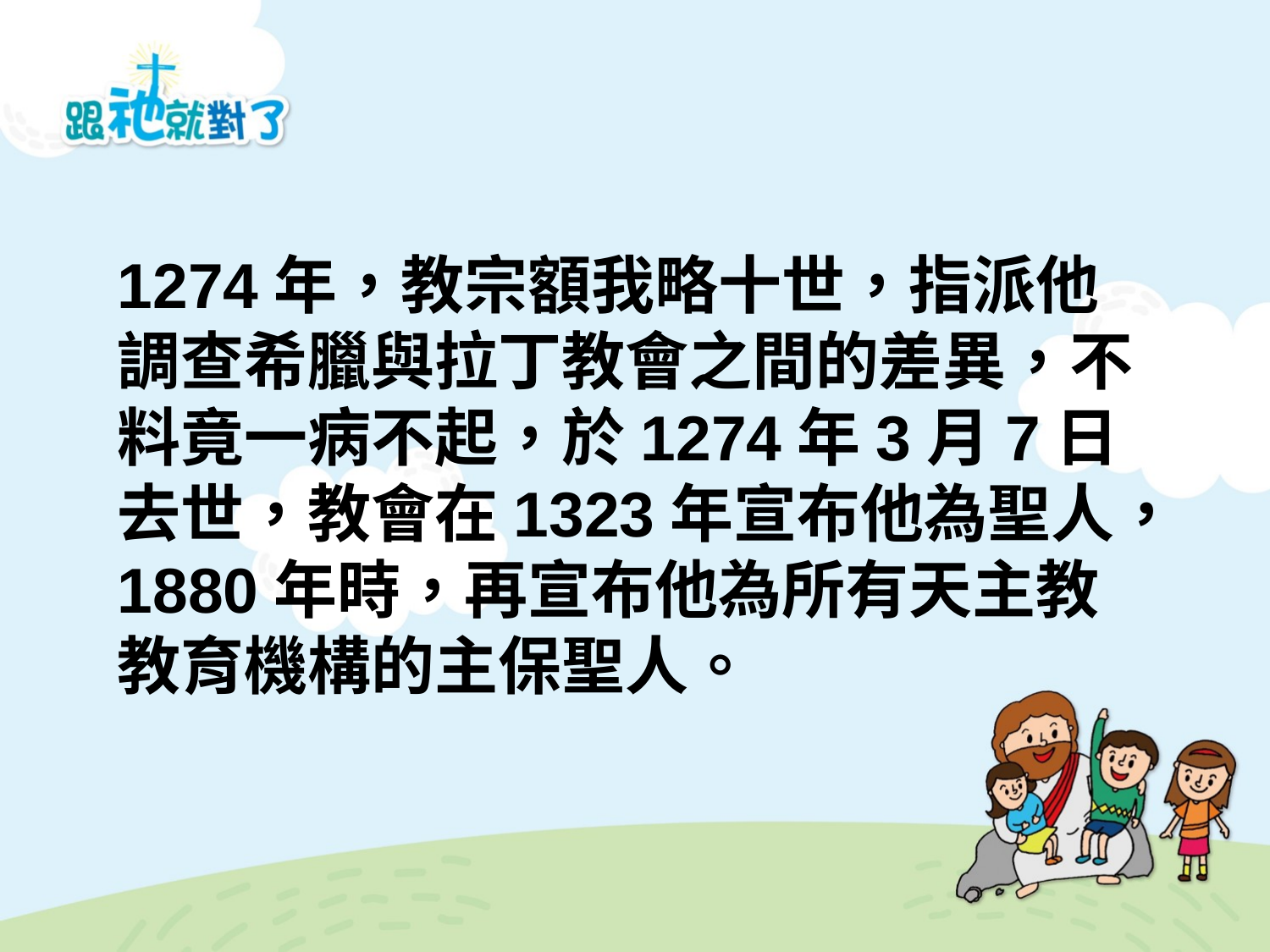

1274年，教宗額我略十世，指派他調查希臘與拉丁教會之間的差異，不料竟一病不起，於1274年3月7日去世，教會在1323年宣布他為聖人，1880年時，再宣布他為所有天主教教育機構的主保聖人。